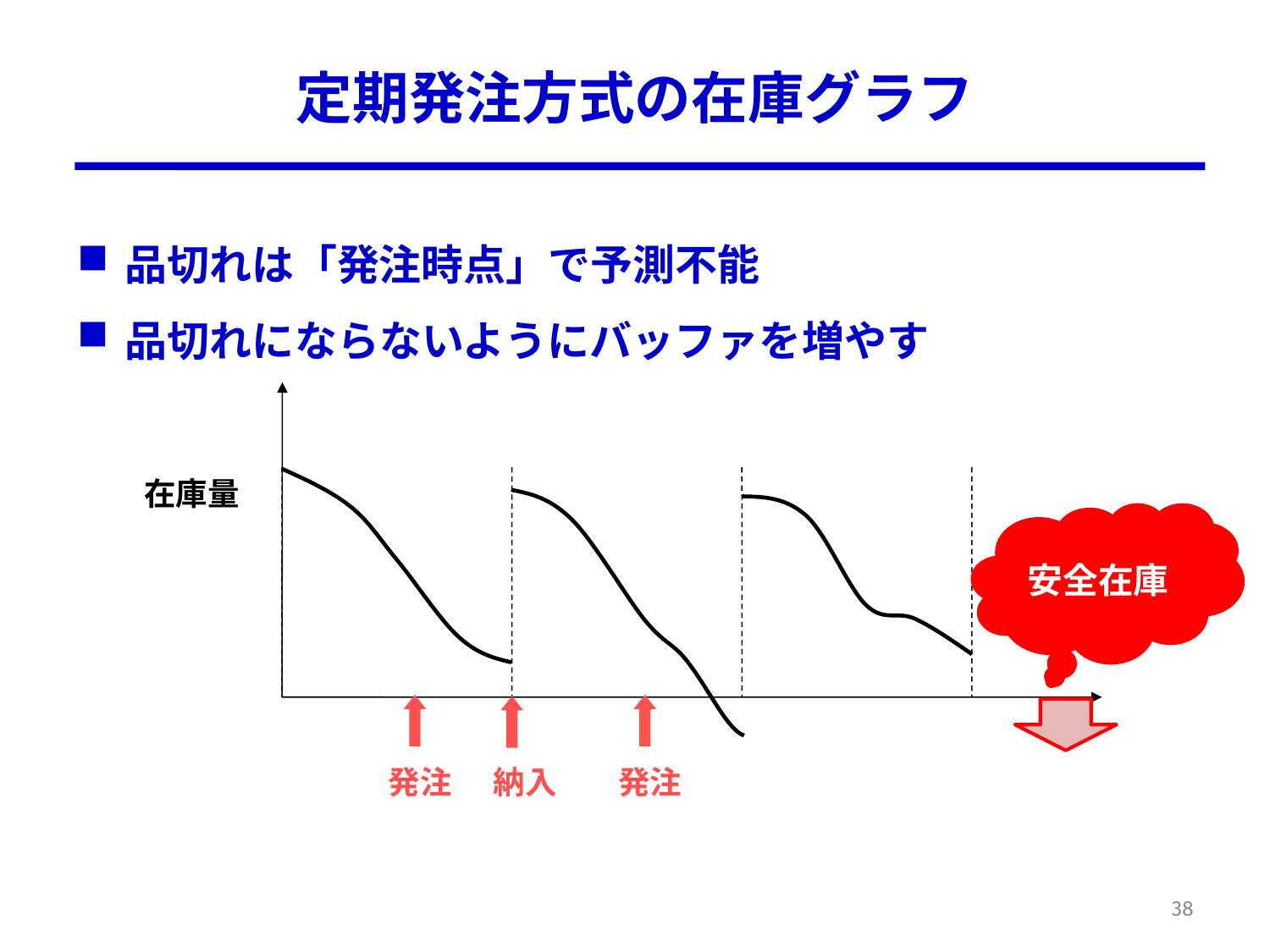

# 定期発注方式の在庫グラフ
品切れは「発注時点」で予測不能
品切れにならないようにバッファを増やす

在庫量

安全在庫

発注
納入
発注
38